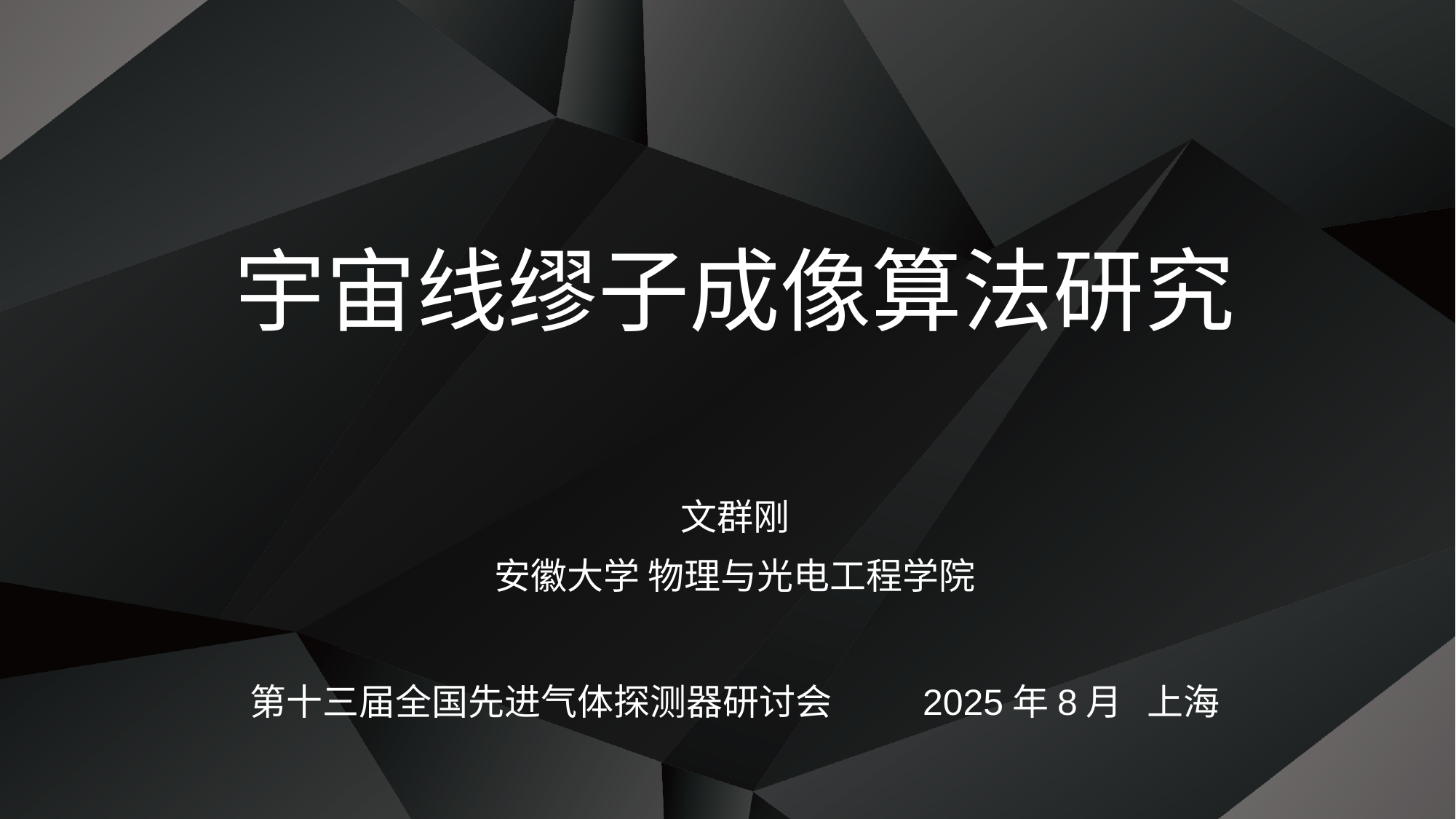

# 宇宙线缪子成像算法研究
文群刚
安徽大学 物理与光电工程学院
第十三届全国先进气体探测器研讨会          2025年8月   上海